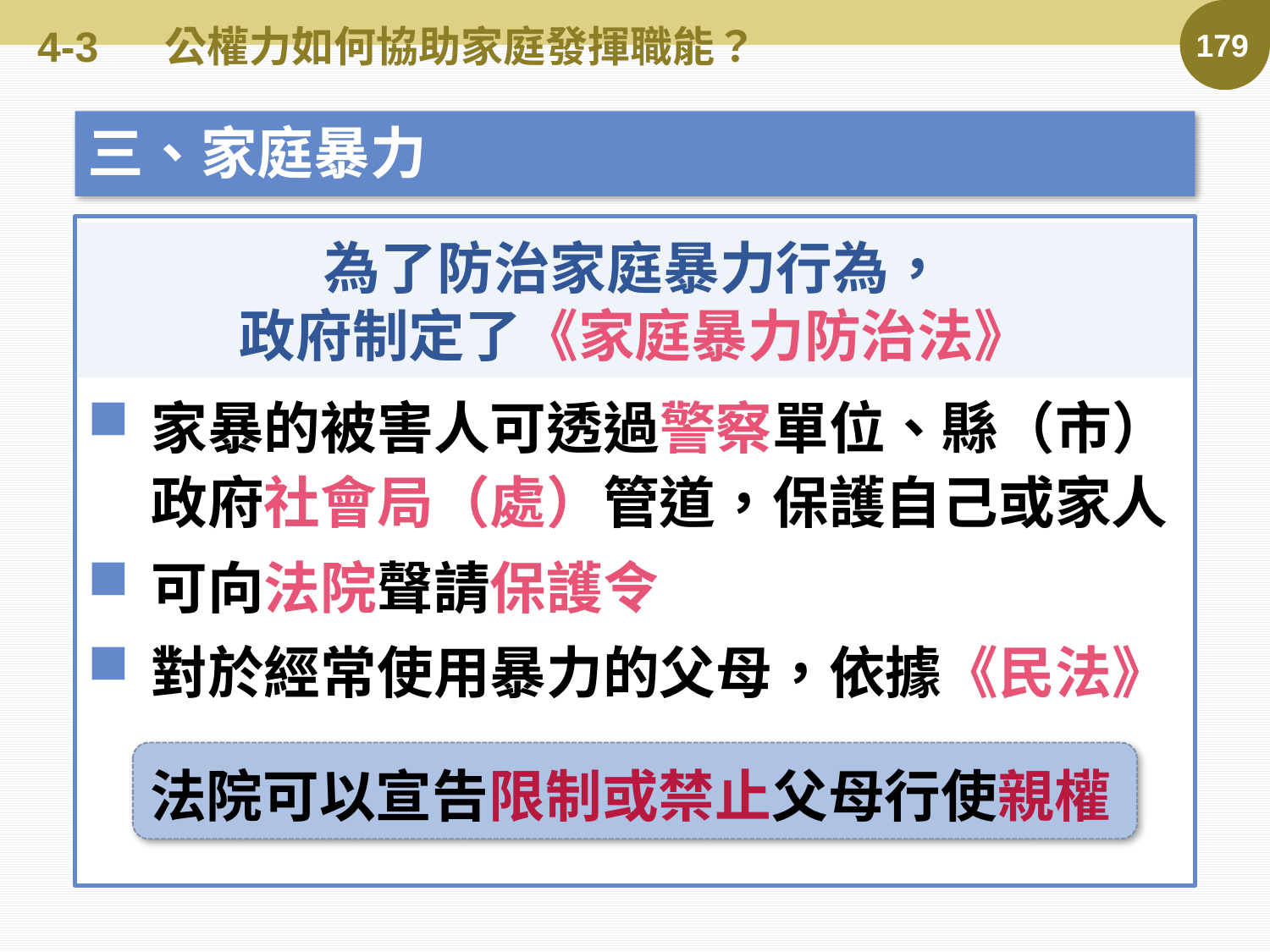

# 4-3	公權力如何協助家庭發揮職能？
179
三、家庭暴力

家暴的被害人可透過警察單位、縣（市）政府社會局（處）管道，保護自己或家人
可向法院聲請保護令
對於經常使用暴力的父母，依據《民法》
為了防治家庭暴力行為，
政府制定了《家庭暴力防治法》
法院可以宣告限制或禁止父母行使親權